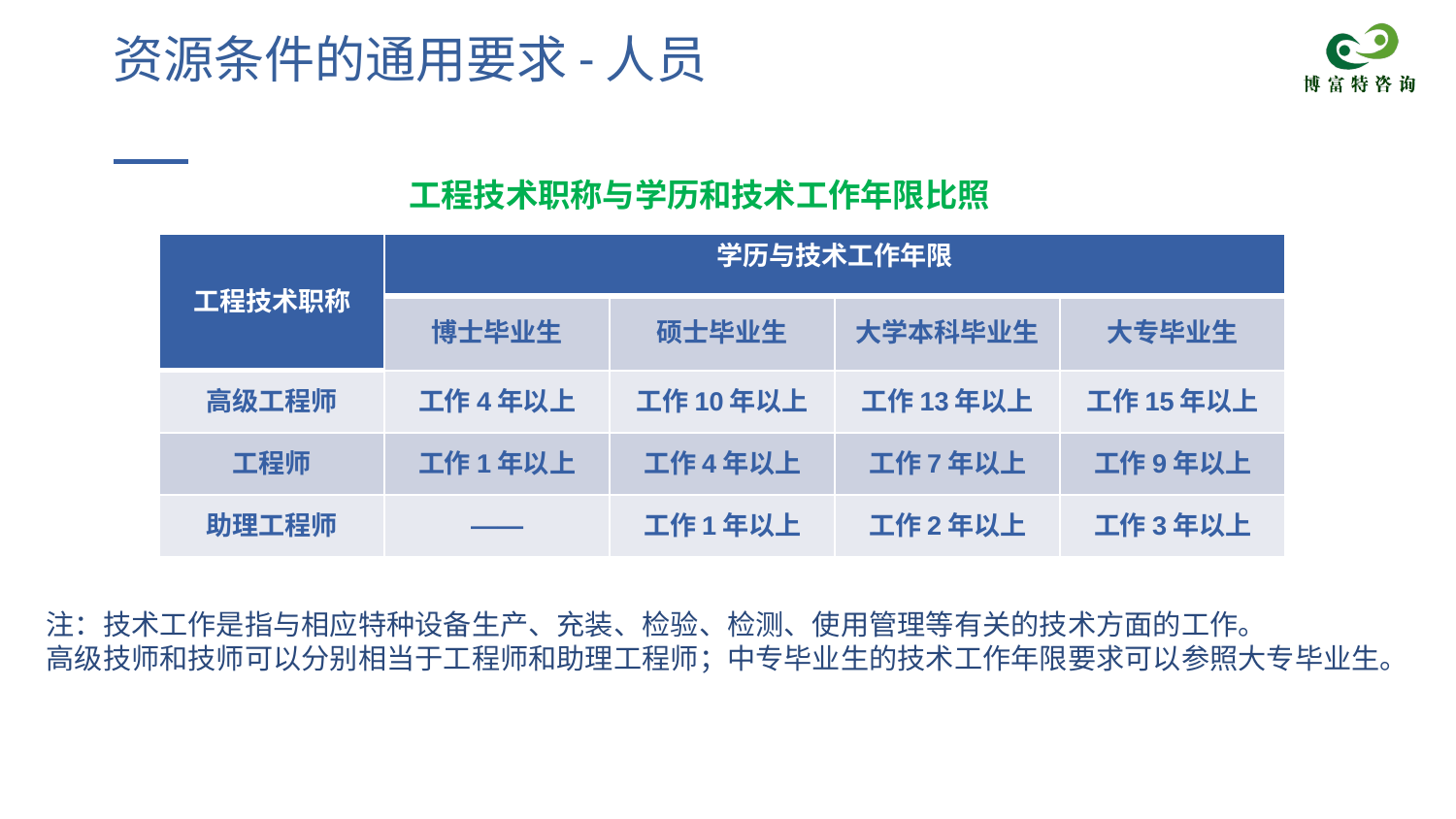

# 资源条件的通用要求-人员
工程技术职称与学历和技术工作年限比照
| 工程技术职称 | 学历与技术工作年限 |  |  |  |
| --- | --- | --- | --- | --- |
|  | 博士毕业生 | 硕士毕业生 | 大学本科毕业生 | 大专毕业生 |
| 高级工程师 | 工作4年以上 | 工作10年以上 | 工作13年以上 | 工作15年以上 |
| 工程师 | 工作1年以上 | 工作4年以上 | 工作7年以上 | 工作9年以上 |
| 助理工程师 | —— | 工作1年以上 | 工作2年以上 | 工作3年以上 |
注：技术工作是指与相应特种设备生产、充装、检验、检测、使用管理等有关的技术方面的工作。
高级技师和技师可以分别相当于工程师和助理工程师；中专毕业生的技术工作年限要求可以参照大专毕业生。
5